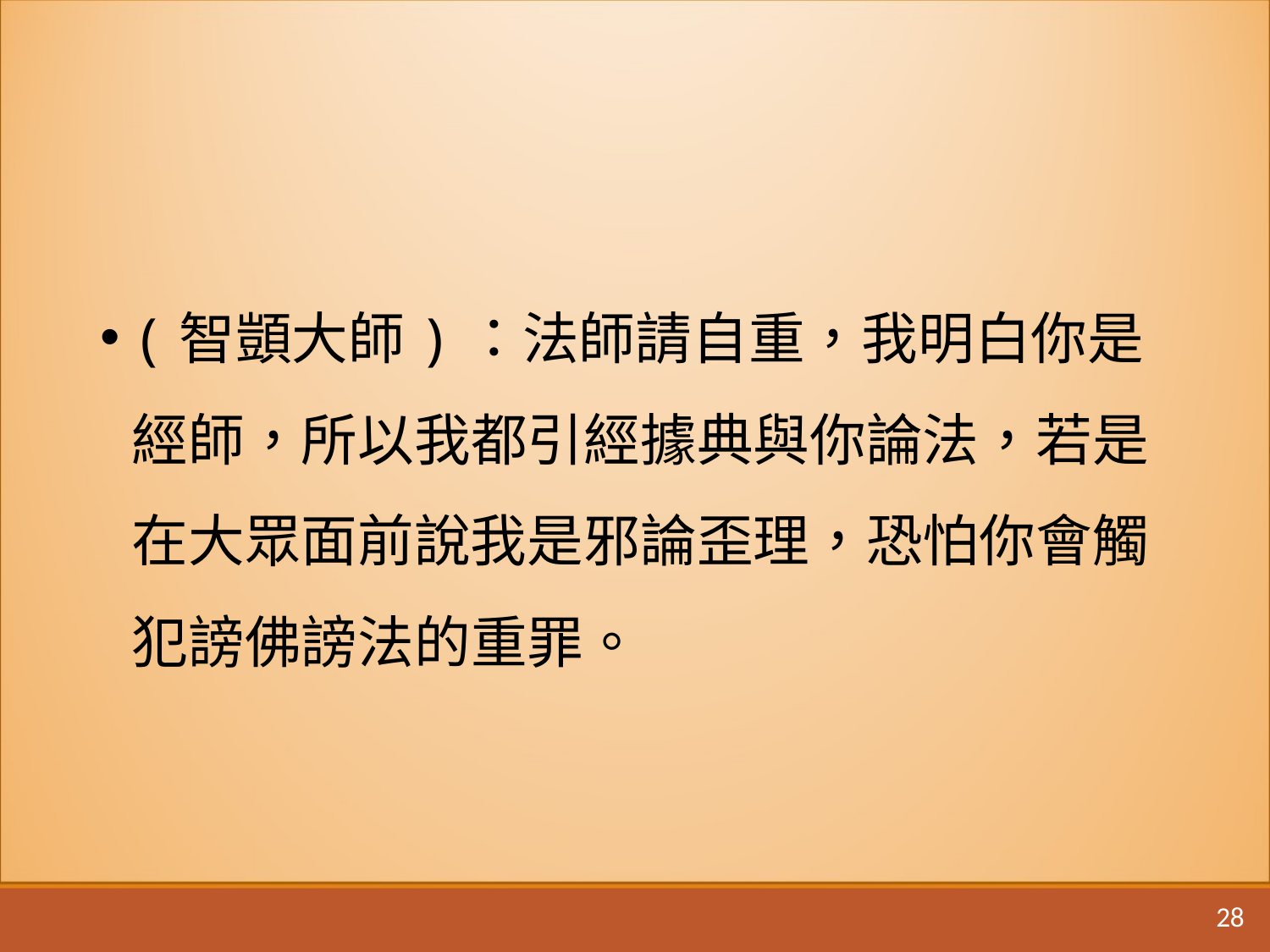

(智顗大師)：法師請自重，我明白你是經師，所以我都引經據典與你論法，若是在大眾面前說我是邪論歪理，恐怕你會觸犯謗佛謗法的重罪。

28